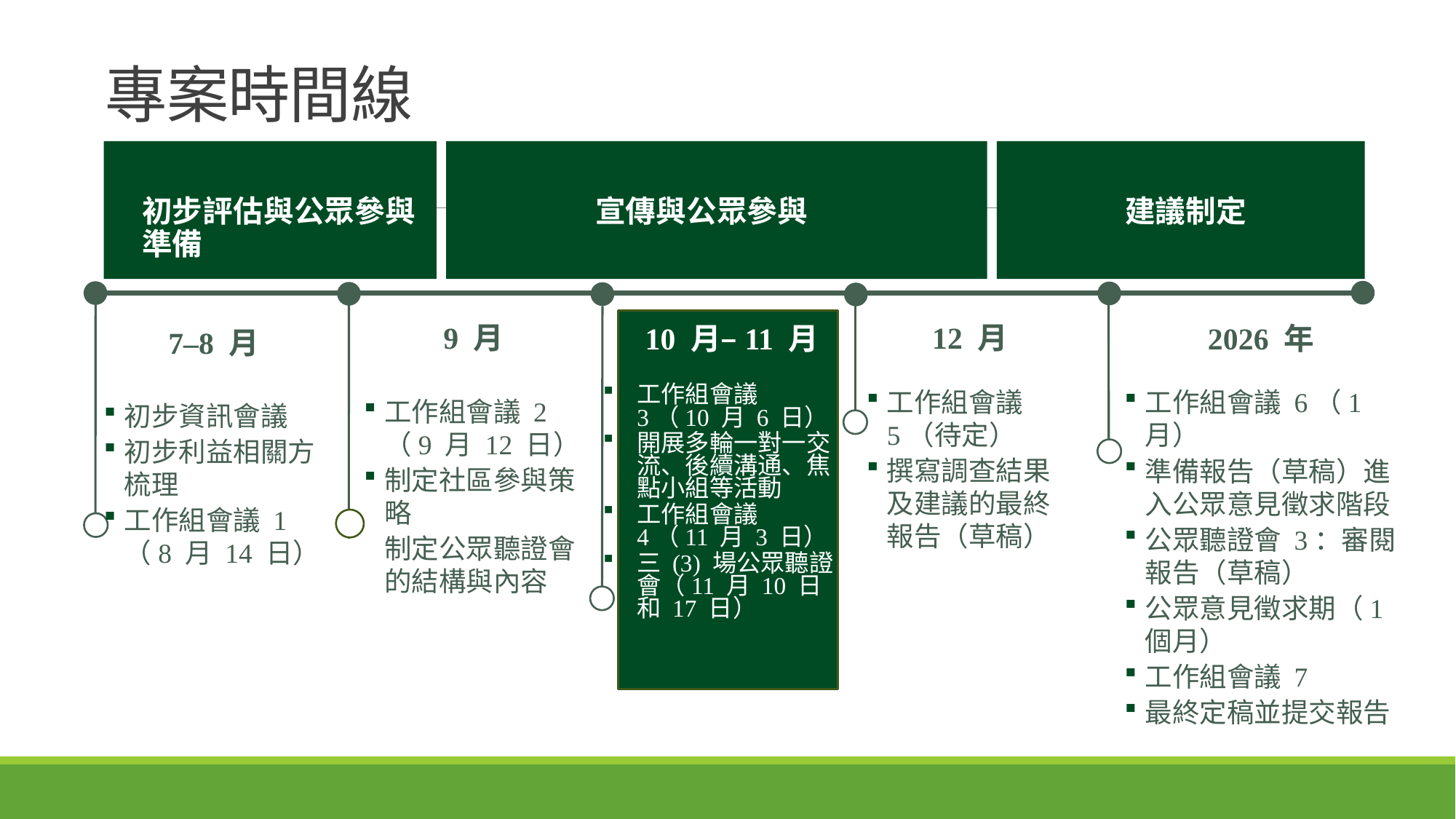

# 專案時間線
初步評估與公眾參與準備
               宣傳與公眾參與
            建議制定

9 月

工作組會議 2（9 月 12 日）
制定社區參與策略
制定公眾聽證會的結構與內容

12 月

工作組會議 5（待定）
撰寫調查結果及建議的最終報告（草稿）

7–8 月

初步資訊會議
初步利益相關方梳理
工作組會議 1（8 月 14 日）
   10 月–11 月

工作組會議 3（10 月 6 日）
開展多輪一對一交流、後續溝通、焦點小組等活動
工作組會議 4（11 月 3 日）
三 (3) 場公眾聽證會（11 月 10 日和 17 日）

2026 年

工作組會議 6（1 月）
準備報告（草稿）進入公眾意見徵求階段
公眾聽證會 3：審閱報告（草稿）
公眾意見徵求期（1 個月）
工作組會議 7
最終定稿並提交報告